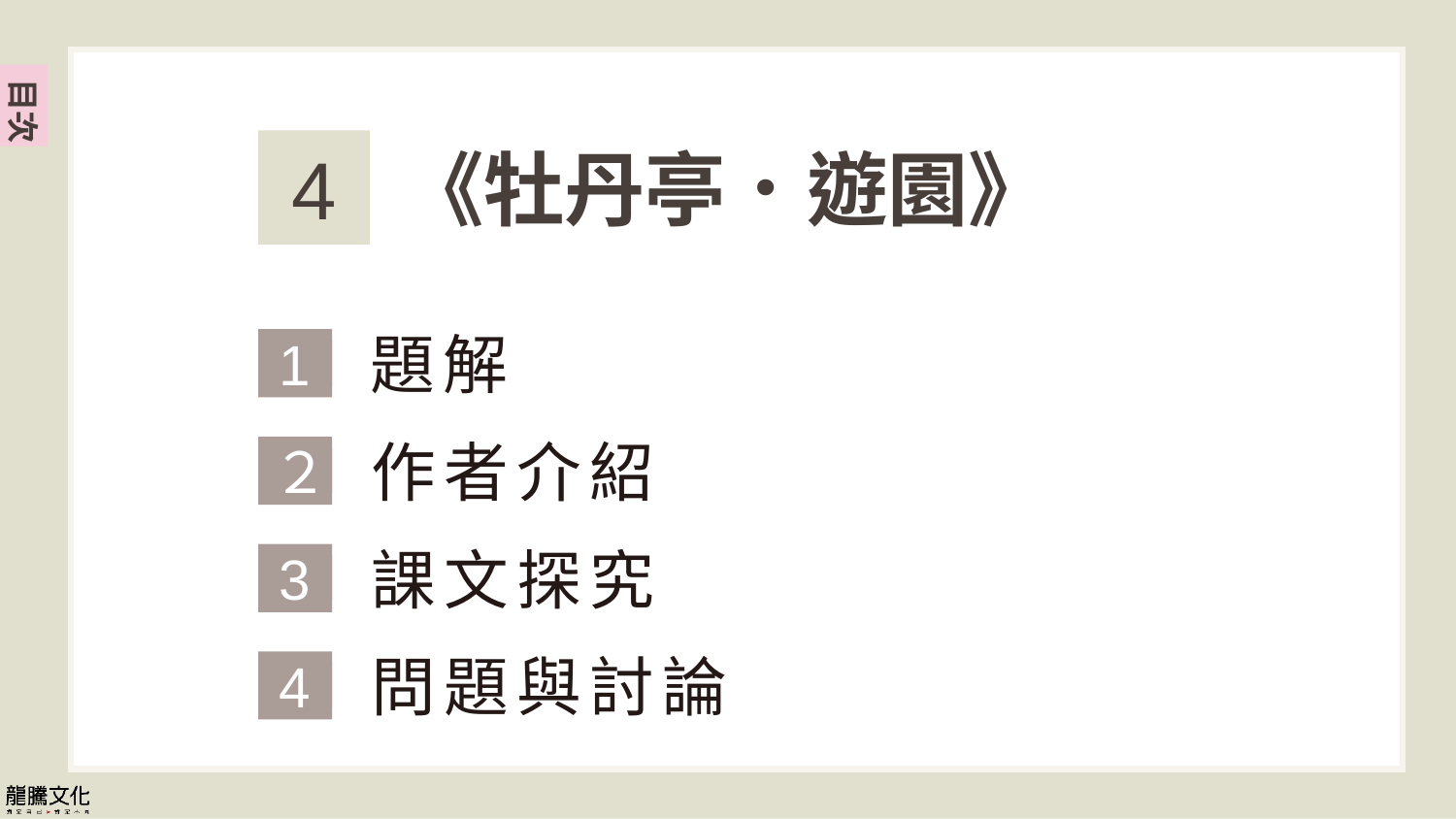

4
《牡丹亭．遊園》
題解

1
作者介紹

２
課文探究

3
問題與討論

4